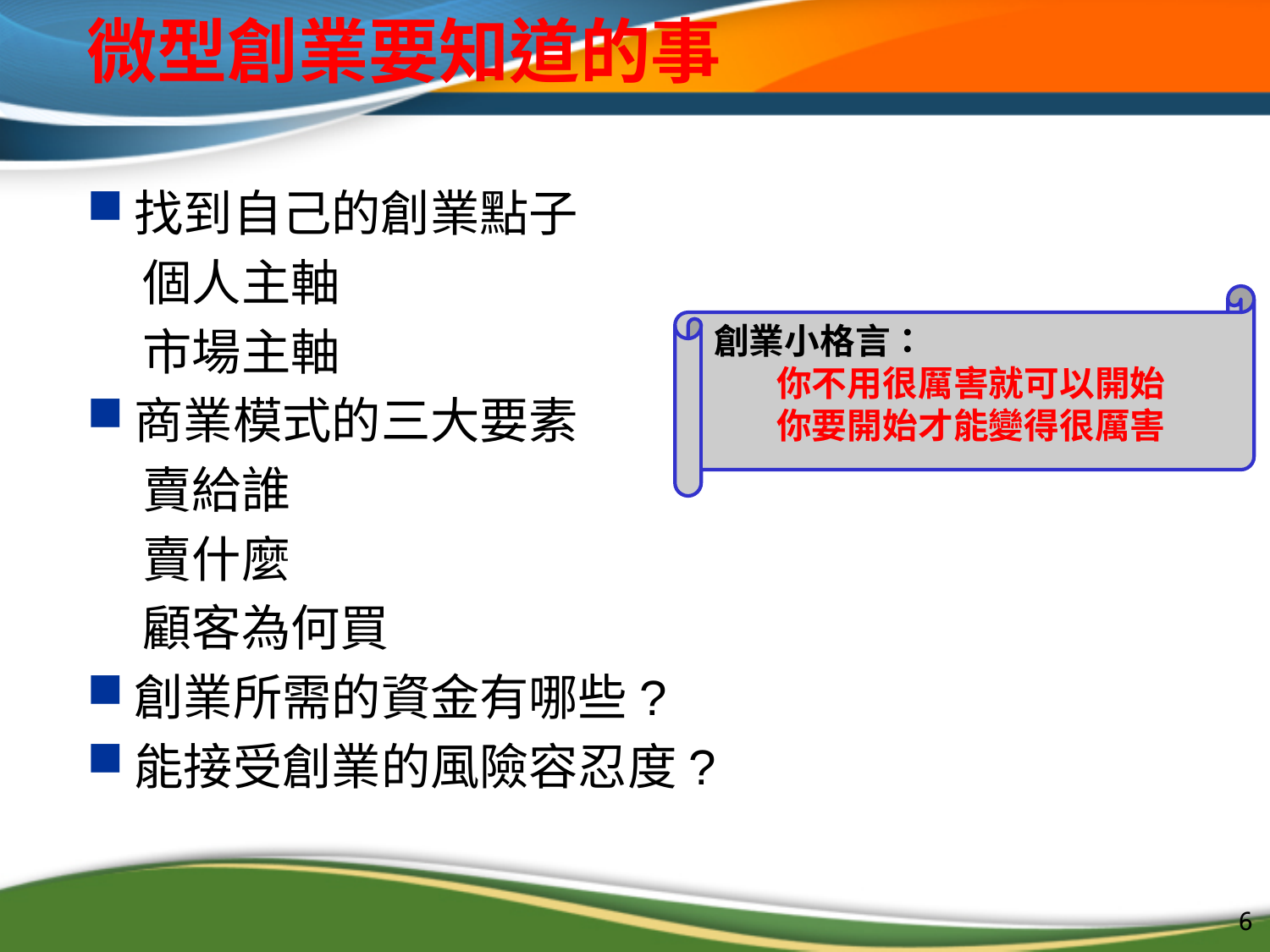

# 微型創業要知道的事
找到自己的創業點子
    個人主軸
    市場主軸
商業模式的三大要素
    賣給誰
    賣什麼
    顧客為何買
創業所需的資金有哪些?
能接受創業的風險容忍度?
創業小格言：
你不用很厲害就可以開始
你要開始才能變得很厲害
6